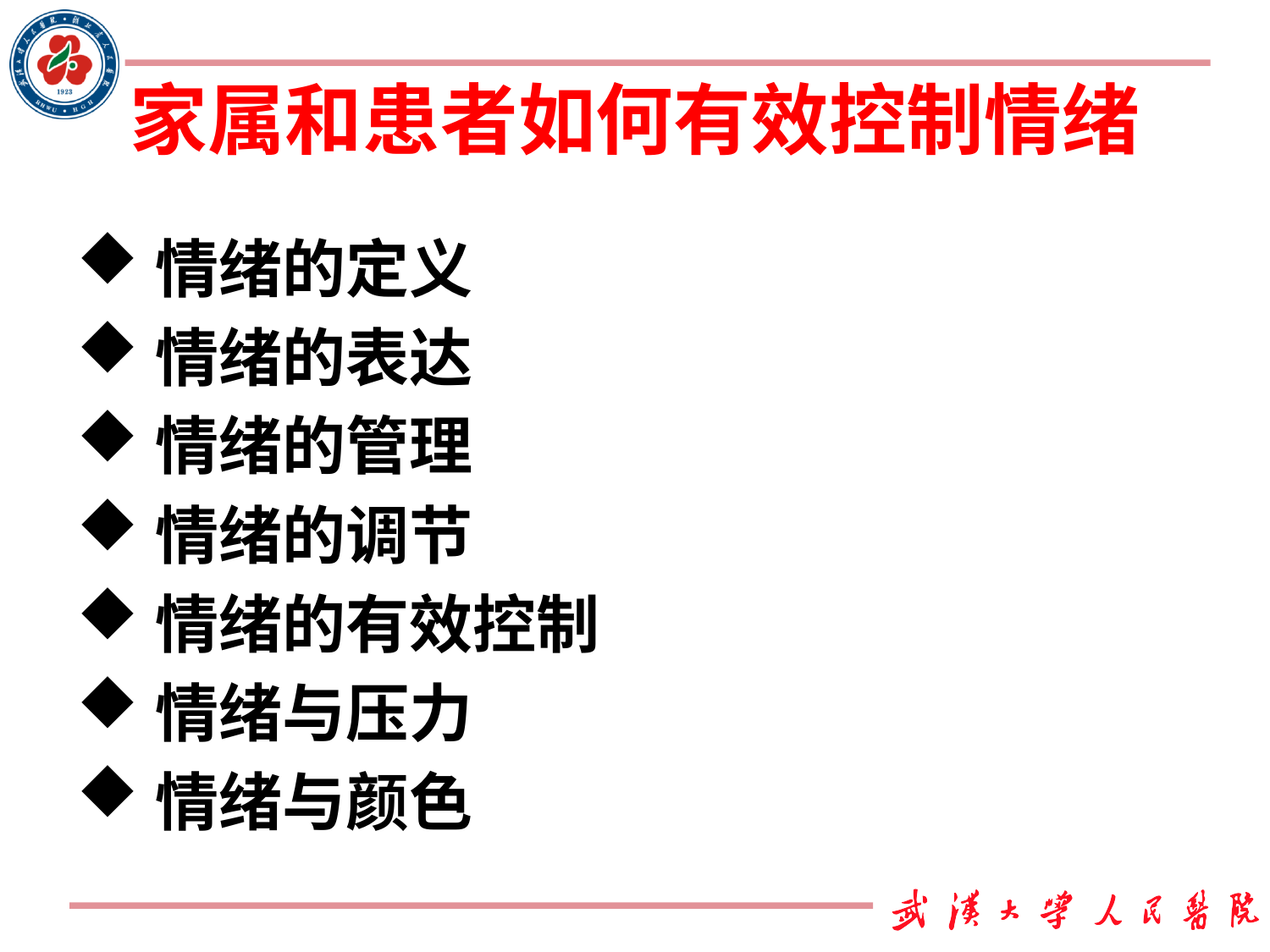

# 家属和患者如何有效控制情绪
情绪的定义
情绪的表达
情绪的管理
情绪的调节
情绪的有效控制
情绪与压力
情绪与颜色